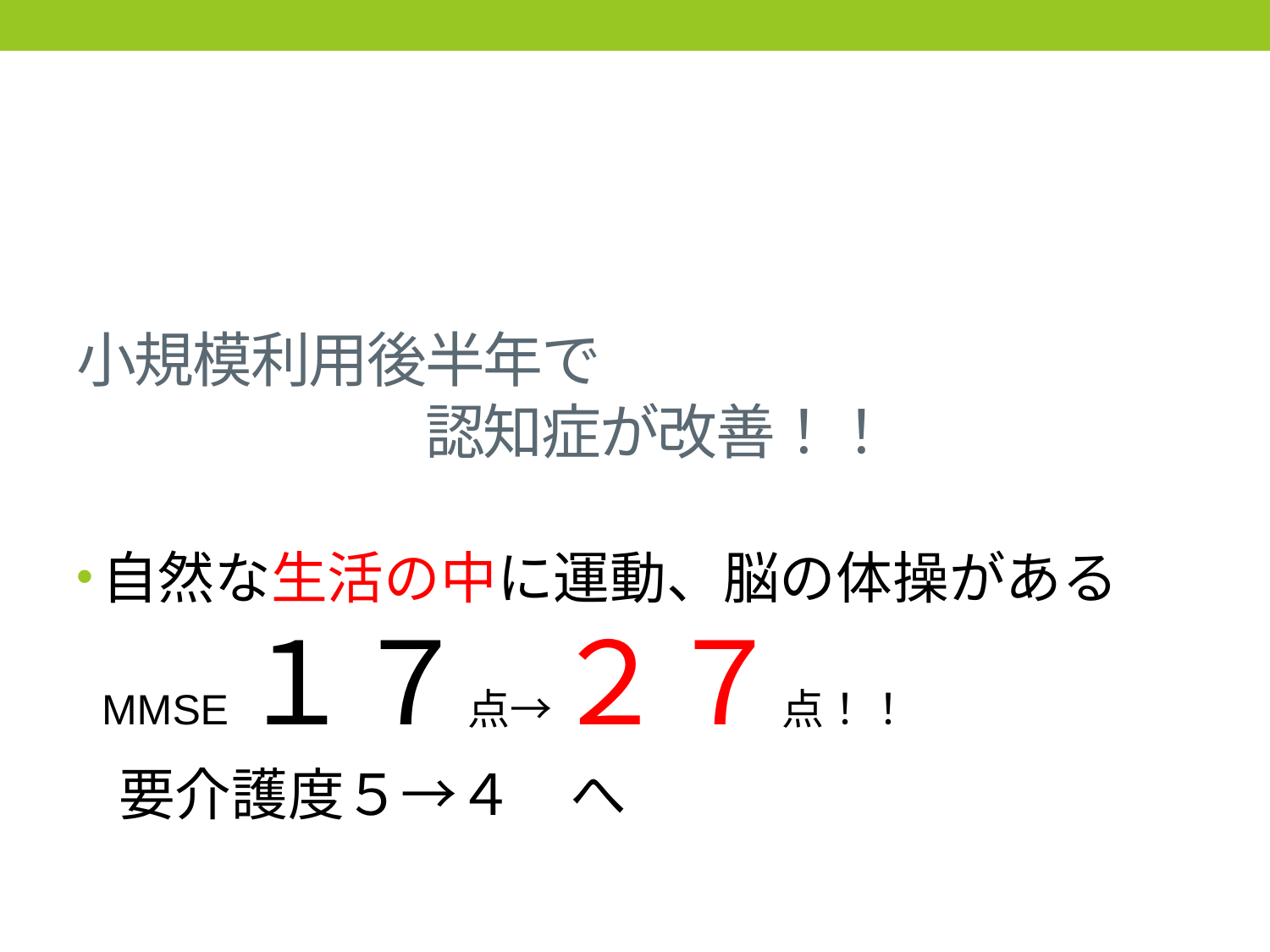

# 小規模利用後半年で　 　　　　　　認知症が改善！！
自然な生活の中に運動、脳の体操があるMMSE１７点→２７点！！
　要介護度５→４　へ